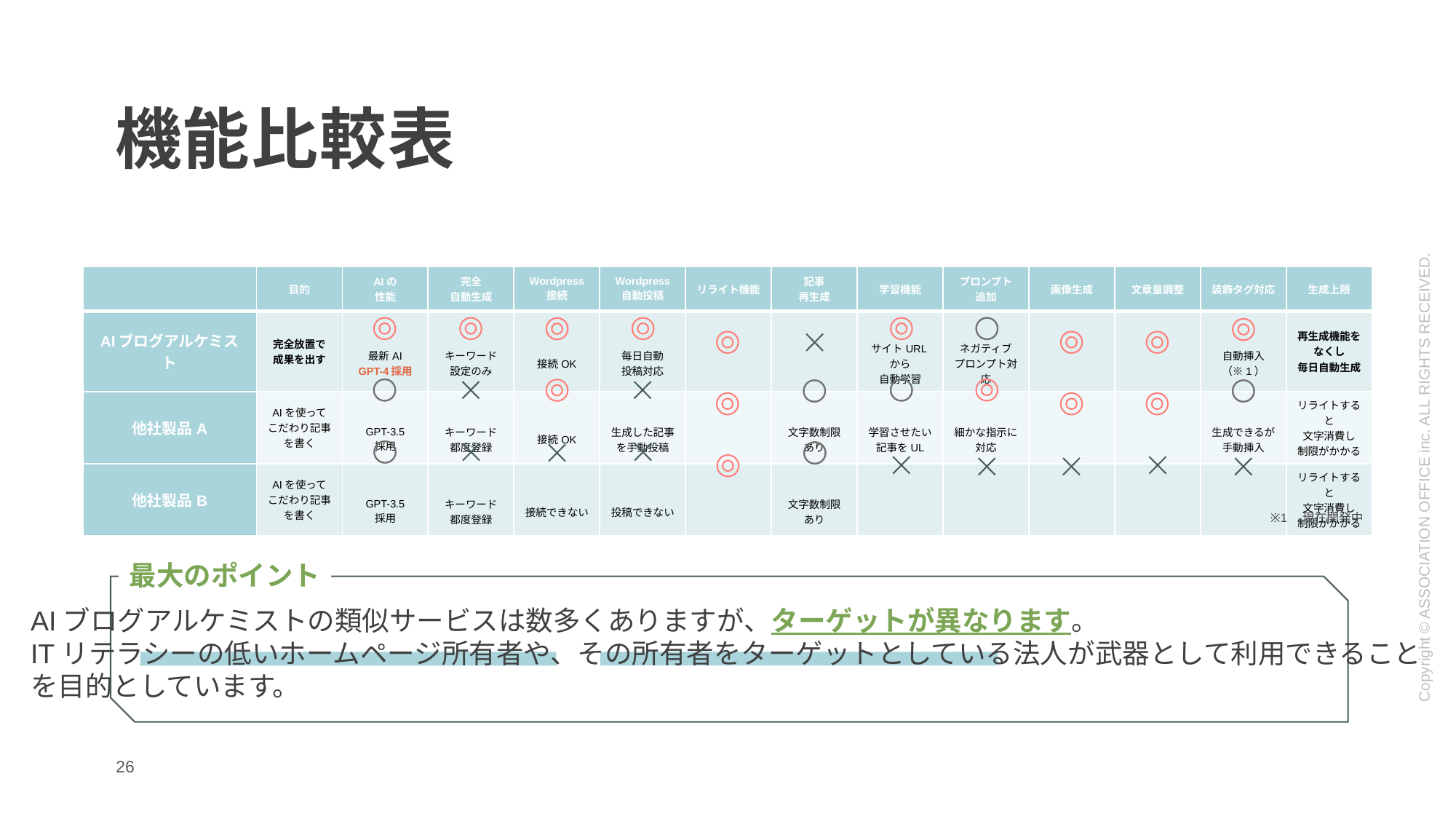

# 機能比較表
|  | 目的 | AIの 性能 | 完全 自動生成 | Wordpress 接続 | Wordpress 自動投稿 | リライト機能 | 記事 再生成 | 学習機能 | プロンプト 追加 | 画像生成 | 文章量調整 | 装飾タグ対応 | 生成上限 |
| --- | --- | --- | --- | --- | --- | --- | --- | --- | --- | --- | --- | --- | --- |
| AIブログアルケミスト | 完全放置で 成果を出す | 最新AI GPT-4採用 | キーワード 設定のみ | 接続OK | 毎日自動 投稿対応 |  |  | サイトURLから 自動学習 | ネガティブ プロンプト対応 |  |  | 自動挿入 （※1） | 再生成機能を なくし 毎日自動生成 |
| 他社製品A | AIを使ってこだわり記事を書く | GPT-3.5 採用 | キーワード 都度登録 | 接続OK | 生成した記事を手動投稿 |  | 文字数制限 あり | 学習させたい 記事をUL | 細かな指示に 対応 |  |  | 生成できるが 手動挿入 | リライトすると 文字消費し 制限がかかる |
| 他社製品B | AIを使ってこだわり記事を書く | GPT-3.5 採用 | キーワード 都度登録 | 接続できない | 投稿できない |  | 文字数制限 あり |  |  |  |  |  | リライトすると 文字消費し 制限がかかる |

※1　現在開発中
最大のポイント

AIブログアルケミストの類似サービスは数多くありますが、ターゲットが異なります。
ITリテラシーの低いホームページ所有者や、その所有者をターゲットとしている法人が武器として利用できること
を目的としています。

26